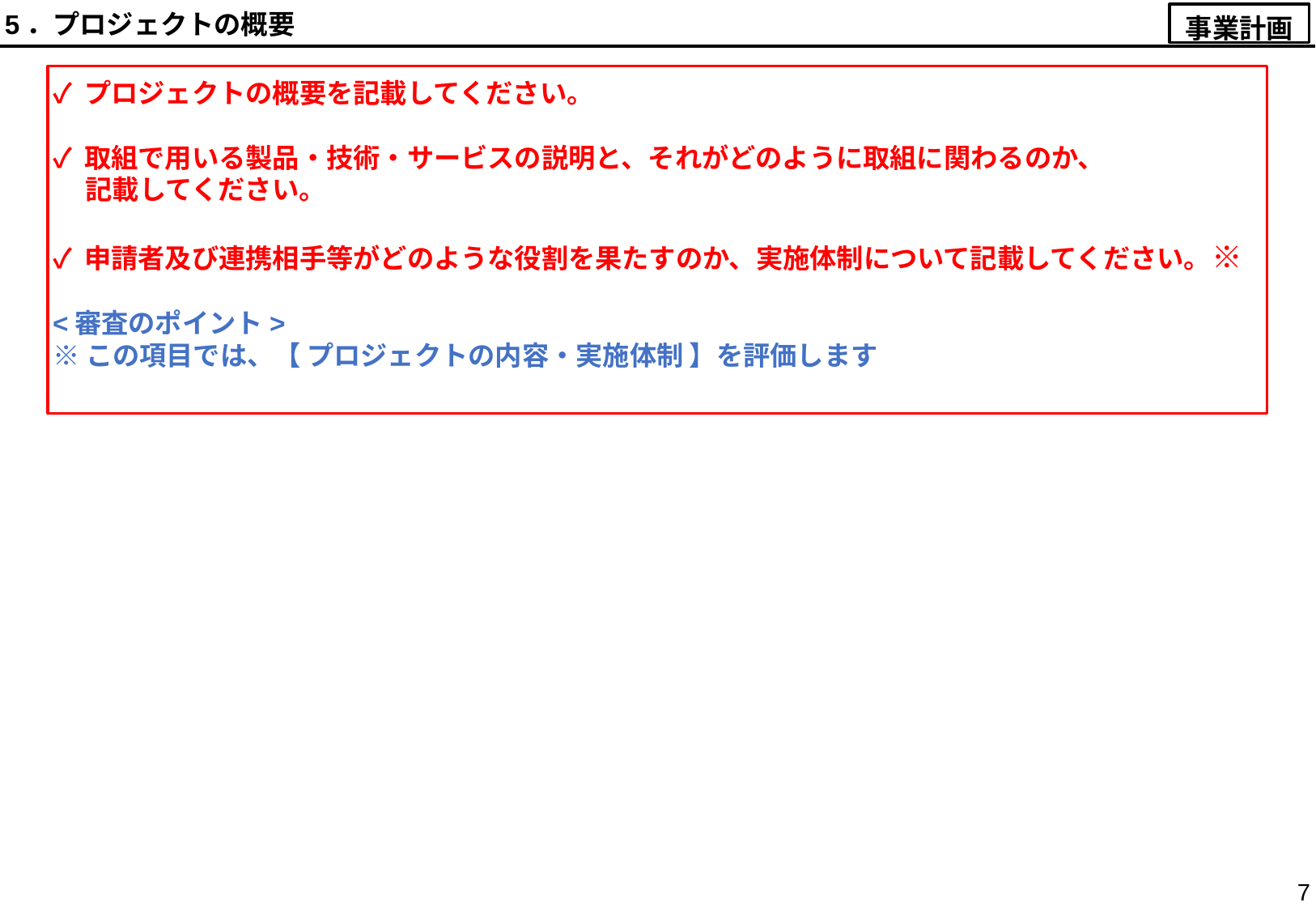

5．プロジェクトの概要
事業計画
✓ プロジェクトの概要を記載してください。

✓ 取組で用いる製品・技術・サービスの説明と、それがどのように取組に関わるのか、
　 記載してください。

✓ 申請者及び連携相手等がどのような役割を果たすのか、実施体制について記載してください。※

<審査のポイント>
※この項目では、【 プロジェクトの内容・実施体制 】を評価します

7